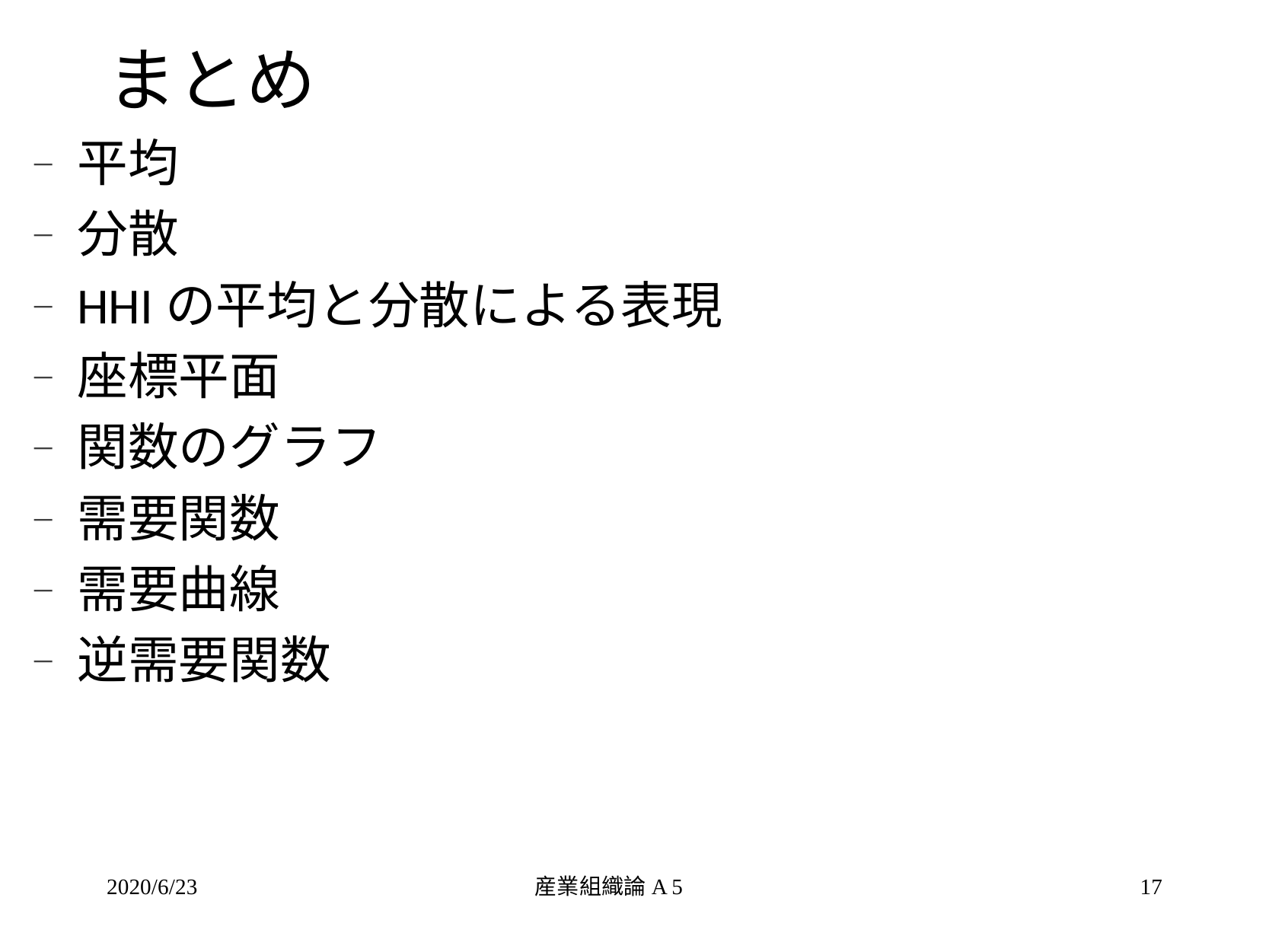

# まとめ
平均
分散
HHIの平均と分散による表現
座標平面
関数のグラフ
需要関数
需要曲線
逆需要関数

2020/6/23
産業組織論A 5
17